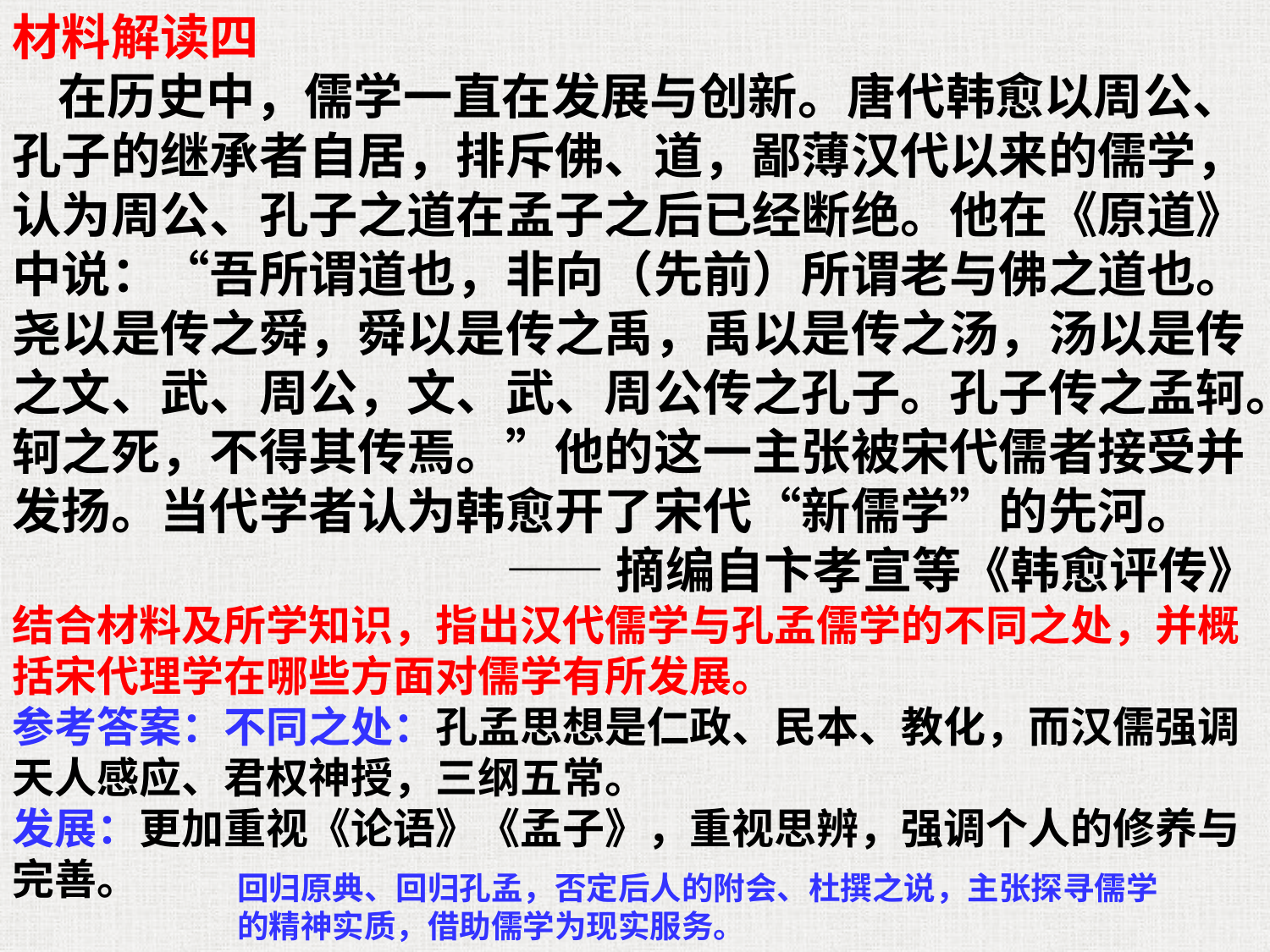

材料解读四
   在历史中，儒学一直在发展与创新。唐代韩愈以周公、孔子的继承者自居，排斥佛、道，鄙薄汉代以来的儒学，认为周公、孔子之道在孟子之后已经断绝。他在《原道》中说：“吾所谓道也，非向（先前）所谓老与佛之道也。尧以是传之舜，舜以是传之禹，禹以是传之汤，汤以是传之文、武、周公，文、武、周公传之孔子。孔子传之孟轲。轲之死，不得其传焉。”他的这一主张被宋代儒者接受并发扬。当代学者认为韩愈开了宋代“新儒学”的先河。
——摘编自卞孝宣等《韩愈评传》
结合材料及所学知识，指出汉代儒学与孔孟儒学的不同之处，并概括宋代理学在哪些方面对儒学有所发展。
参考答案：不同之处：孔孟思想是仁政、民本、教化，而汉儒强调天人感应、君权神授，三纲五常。
发展：更加重视《论语》《孟子》，重视思辨，强调个人的修养与完善。

回归原典、回归孔孟，否定后人的附会、杜撰之说，主张探寻儒学的精神实质，借助儒学为现实服务。